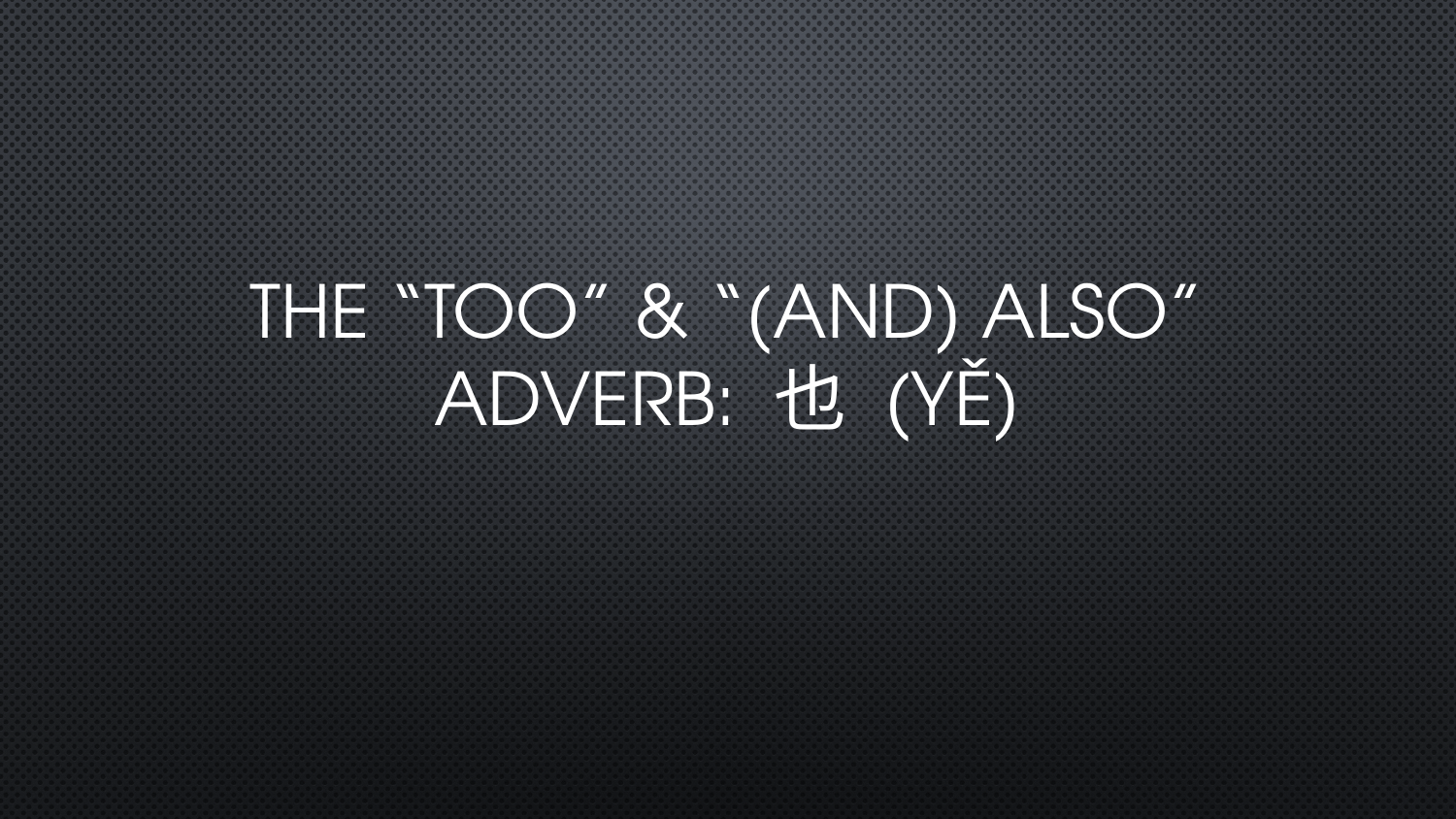

# The “too” & “(and) also” adverb: 也 (yě)